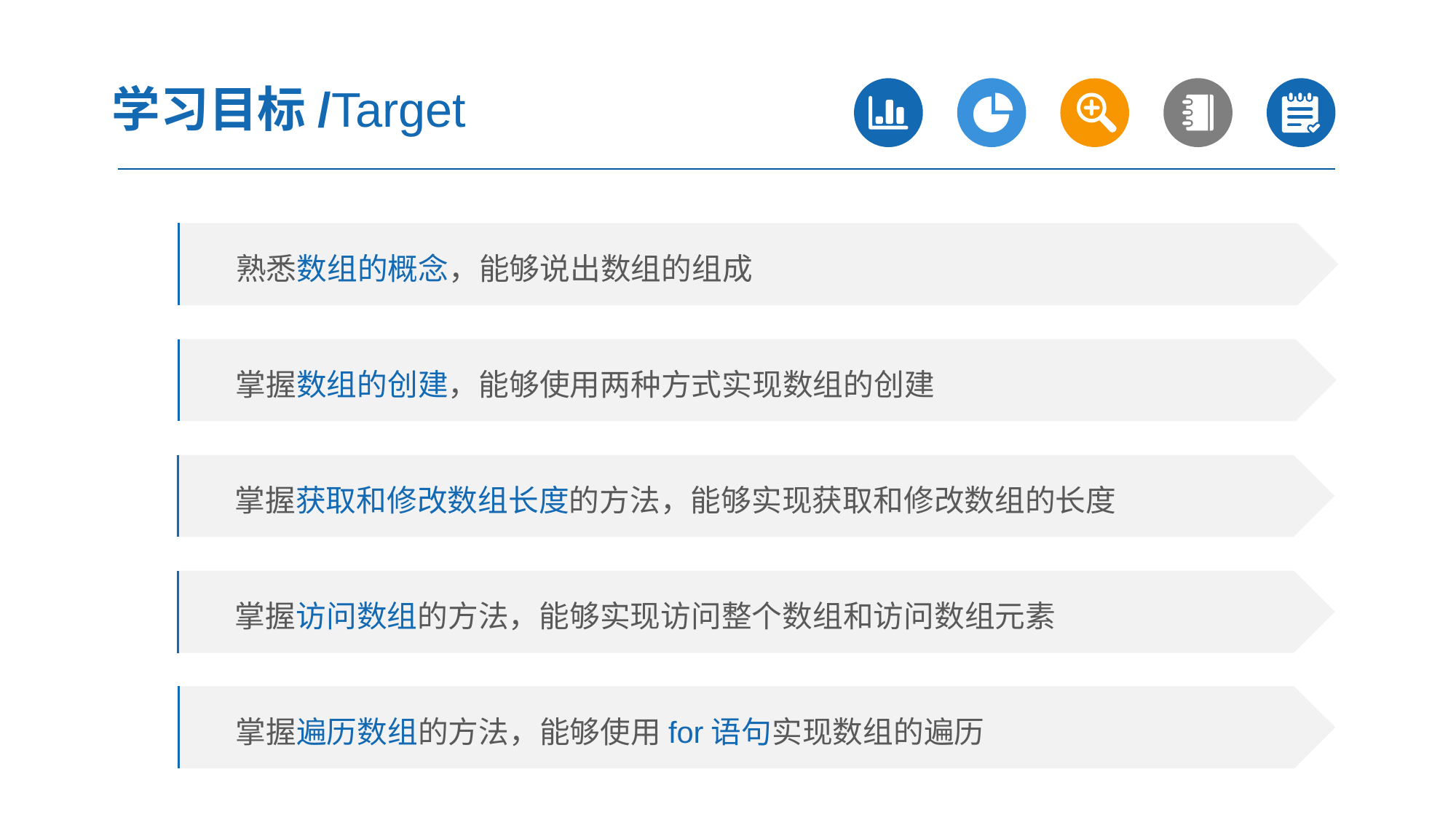

学习目标/Target
      熟悉数组的概念，能够说出数组的组成

      掌握数组的创建，能够使用两种方式实现数组的创建

      掌握获取和修改数组长度的方法，能够实现获取和修改数组的长度

      掌握访问数组的方法，能够实现访问整个数组和访问数组元素

      掌握遍历数组的方法，能够使用for语句实现数组的遍历